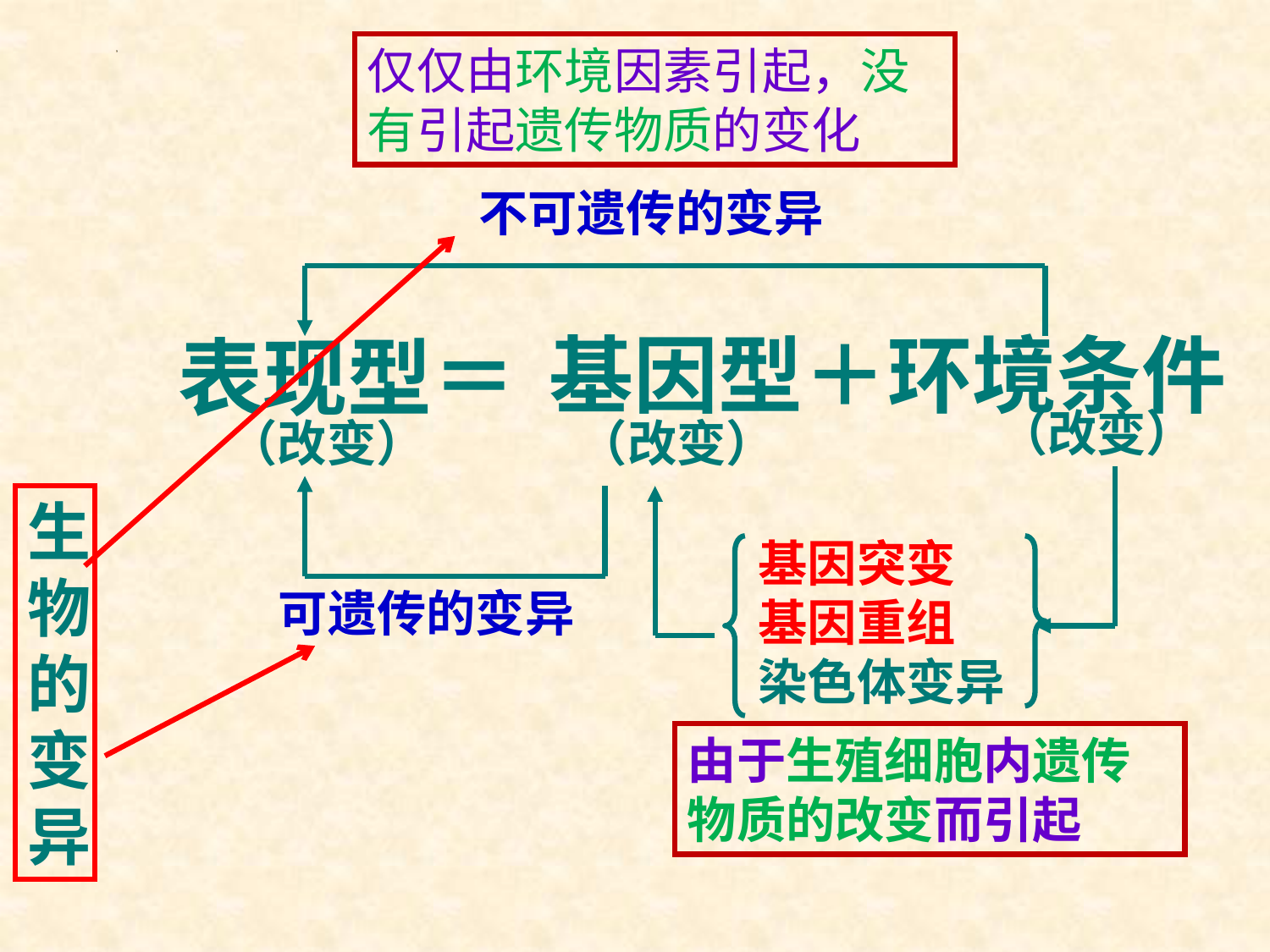

仅仅由环境因素引起，没有引起遗传物质的变化
不可遗传的变异
基因型＋环境条件
表现型＝
（改变）
（改变）
（改变）
生物的变异
基因突变
基因重组
染色体变异

可遗传的变异
由于生殖细胞内遗传物质的改变而引起